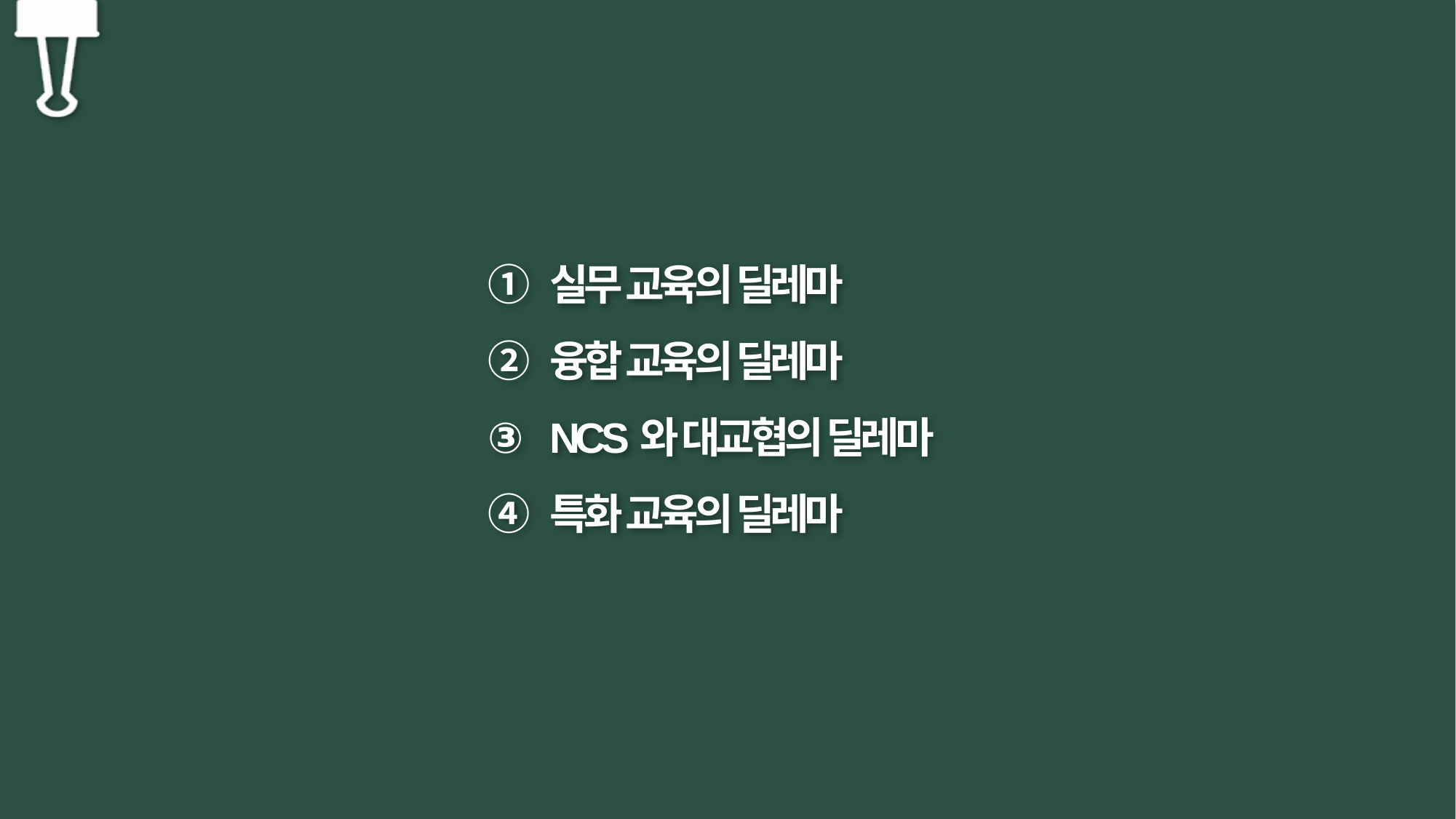

실무 교육의 딜레마
융합 교육의 딜레마
NCS와 대교협의 딜레마
특화 교육의 딜레마